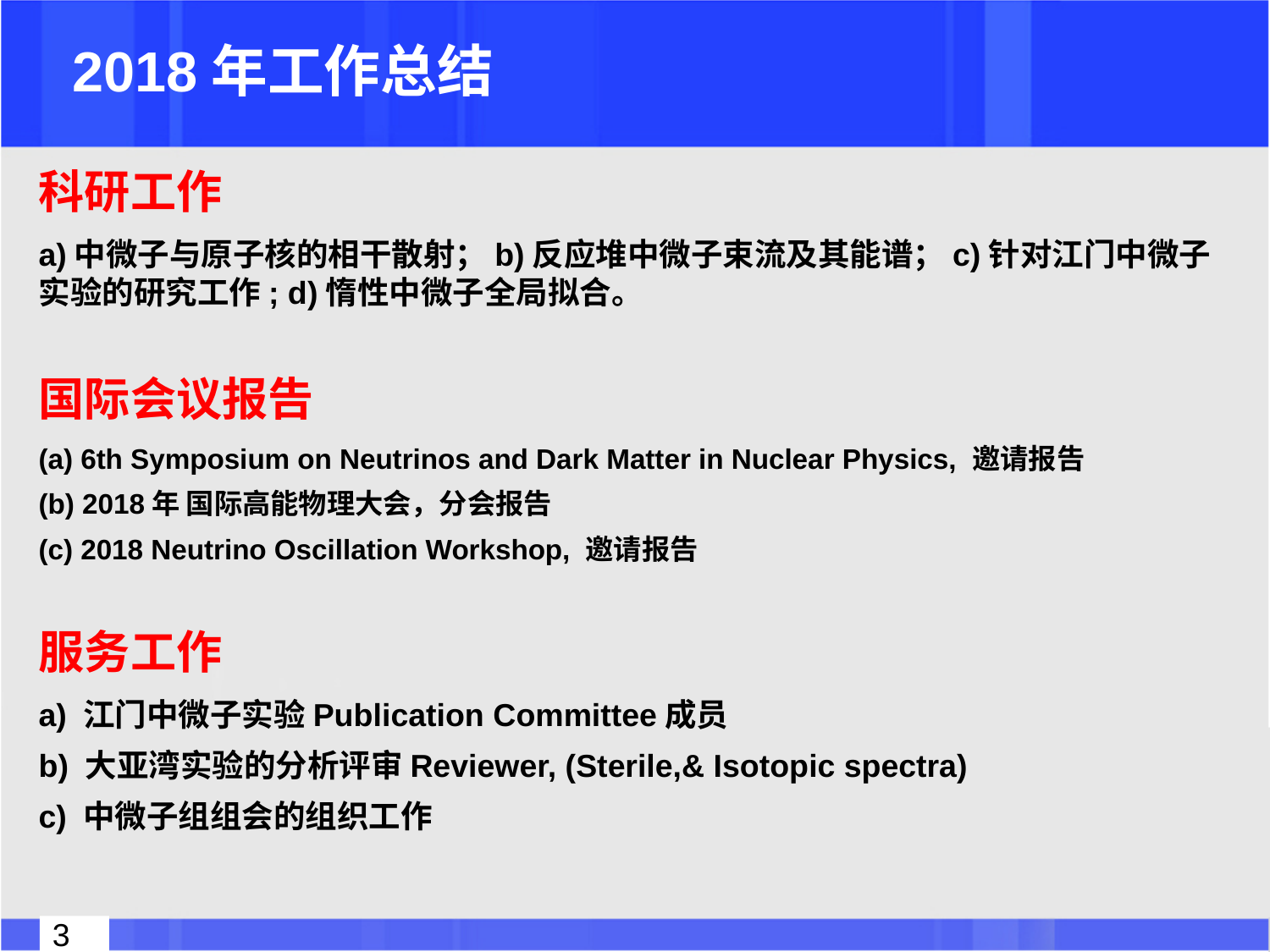

# 2018年工作总结
科研工作
a)中微子与原子核的相干散射；b)反应堆中微子束流及其能谱；c)针对江门中微子实验的研究工作; d)惰性中微子全局拟合。

国际会议报告
(a) 6th Symposium on Neutrinos and Dark Matter in Nuclear Physics, 邀请报告
(b) 2018年 国际高能物理大会，分会报告
(c) 2018 Neutrino Oscillation Workshop, 邀请报告

服务工作
a) 江门中微子实验Publication Committee成员
b) 大亚湾实验的分析评审Reviewer, (Sterile,& Isotopic spectra)
c) 中微子组组会的组织工作